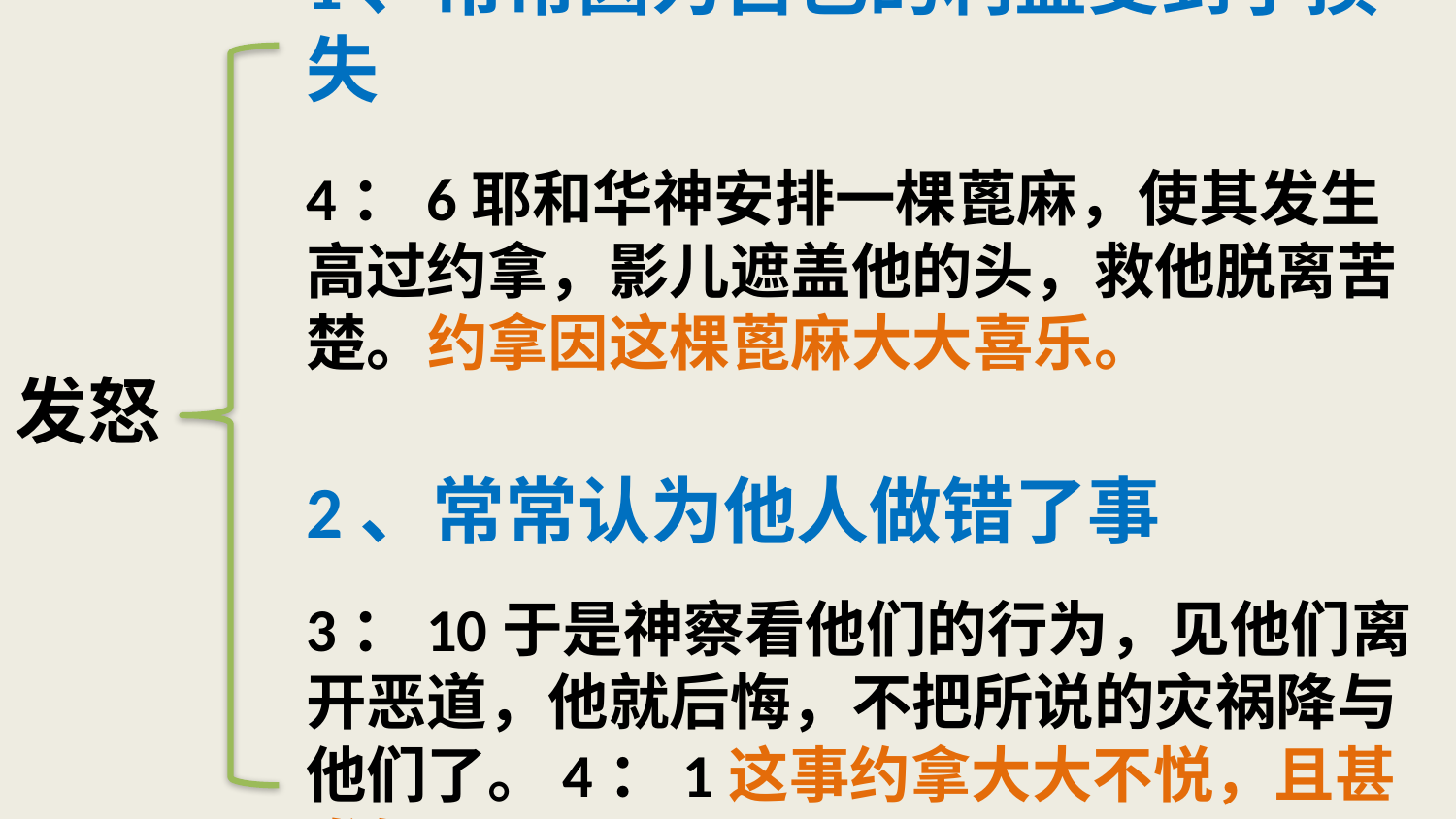

# 发怒
1、常常因为自己的利益受到了损失

4：6耶和华神安排一棵蓖麻，使其发生高过约拿，影儿遮盖他的头，救他脱离苦楚。约拿因这棵蓖麻大大喜乐。

2、常常认为他人做错了事

3：10于是神察看他们的行为，见他们离开恶道，他就后悔，不把所说的灾祸降与他们了。4：1这事约拿大大不悦，且甚发怒